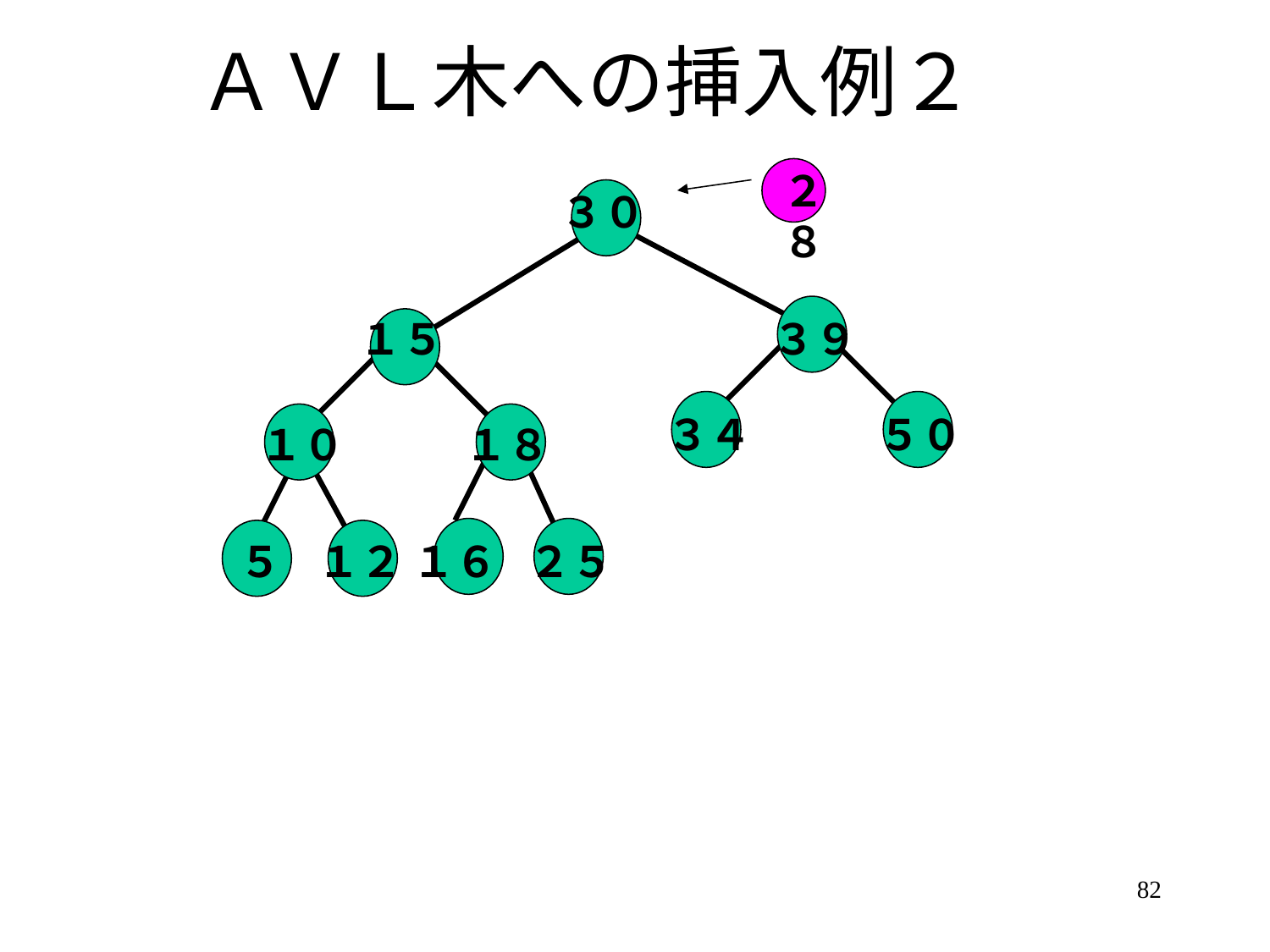

# ＡＶＬ木への挿入例２

２８
３０

１５
３９

３４
５０

１０
１８

５
１２
１６
２５
82